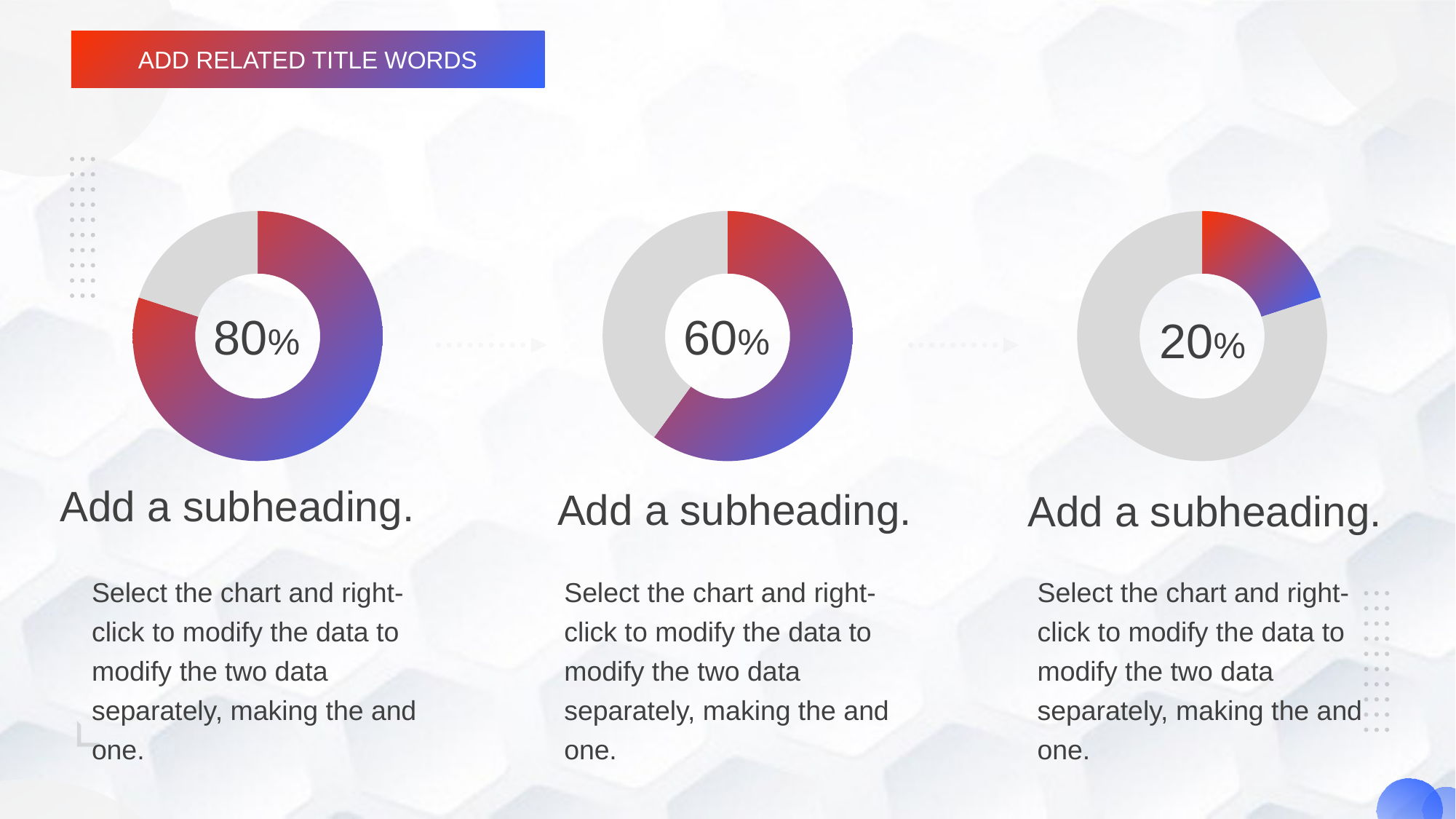

### Chart

| Category | 占比 |
|---|---|
| 修改的数据 | 0.8 |
| 相对应剩下的部分 | 0.2 |
80%

### Chart

| Category | 占比 |
|---|---|
| 修改的数据 | 0.6 |
| 相对应剩下的部分 | 0.4 |
60%

### Chart

| Category | 占比 |
|---|---|
| 修改的数据 | 0.2 |
| 相对应剩下的部分 | 0.8 |
20%
Add a subheading.
Add a subheading.
Add a subheading.
Select the chart and right-click to modify the data to modify the two data separately, making the and one.
Select the chart and right-click to modify the data to modify the two data separately, making the and one.
Select the chart and right-click to modify the data to modify the two data separately, making the and one.